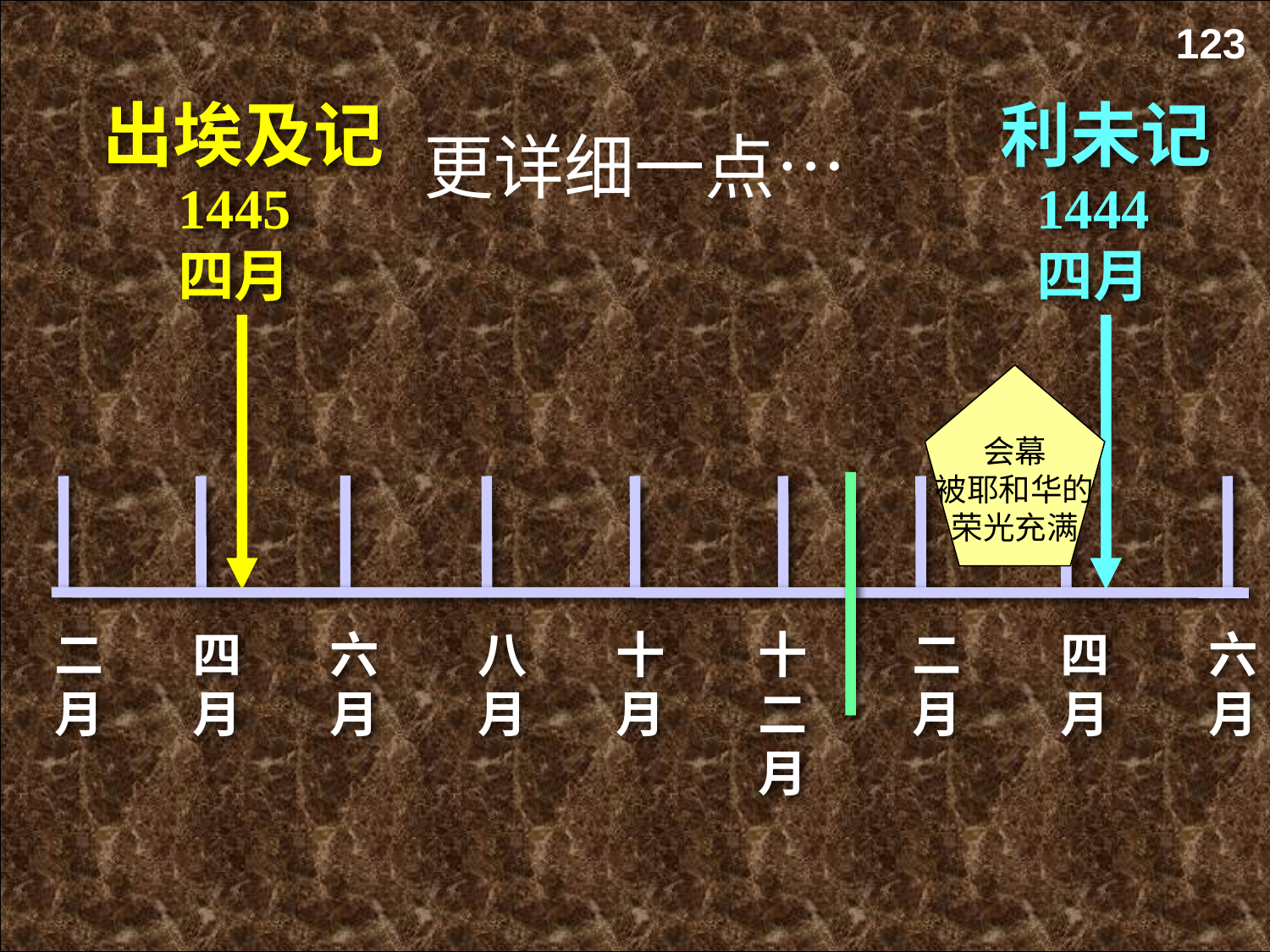

123
出埃及记
利未记
更详细一点…
1445四月
1444四月

会幕
被耶和华的
荣光充满

二月
四月
六月
八月
十月
十二月
二月
四月
六月